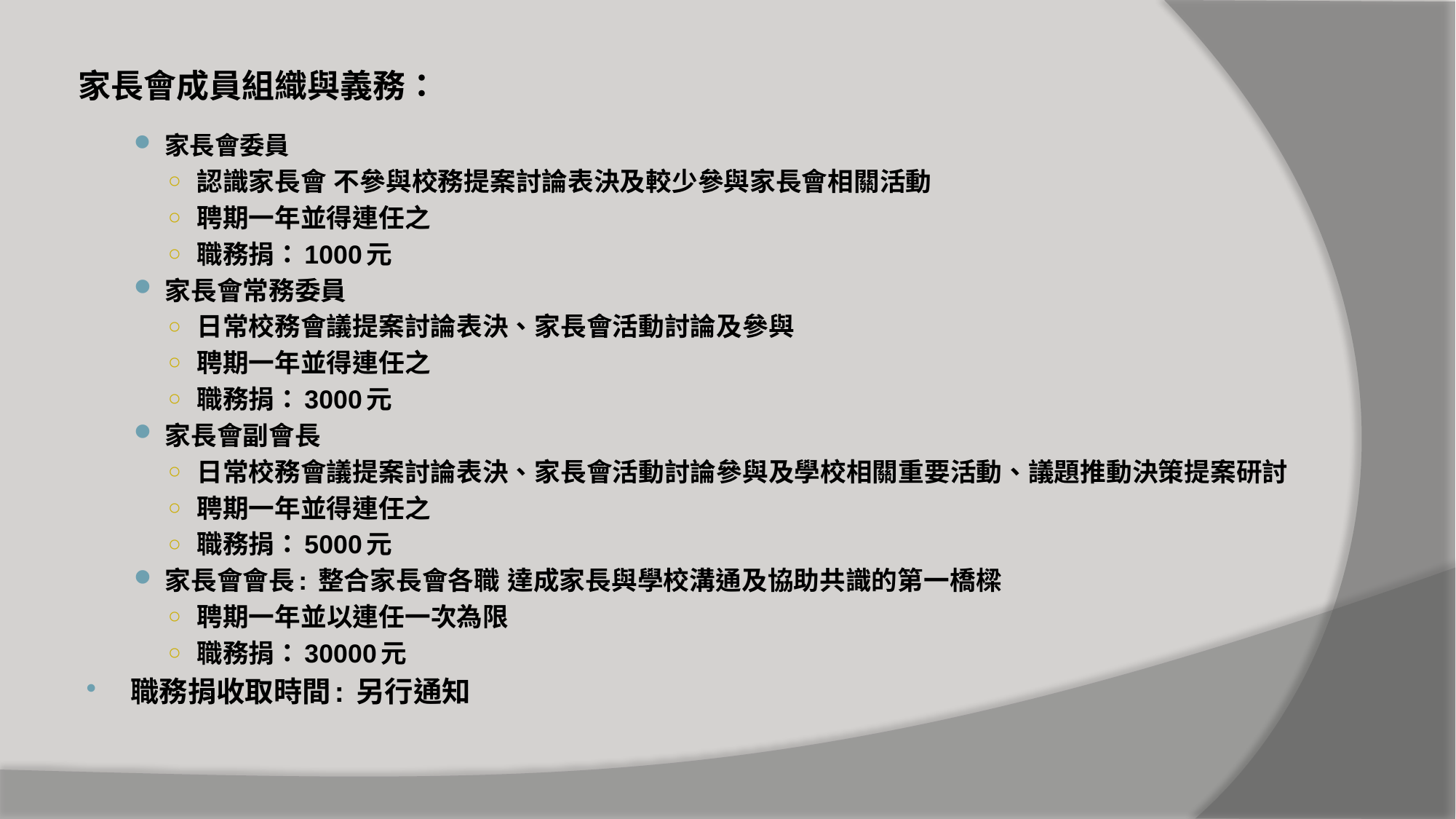

# 家長會成員組織與義務：
家長會委員
認識家長會 不參與校務提案討論表決及較少參與家長會相關活動
聘期一年並得連任之
職務捐：1000元
家長會常務委員
日常校務會議提案討論表決、家長會活動討論及參與
聘期一年並得連任之
職務捐：3000元
家長會副會長
日常校務會議提案討論表決、家長會活動討論參與及學校相關重要活動、議題推動決策提案研討
聘期一年並得連任之
職務捐：5000元
家長會會長: 整合家長會各職 達成家長與學校溝通及協助共識的第一橋樑
聘期一年並以連任一次為限
職務捐：30000元
職務捐收取時間: 另行通知